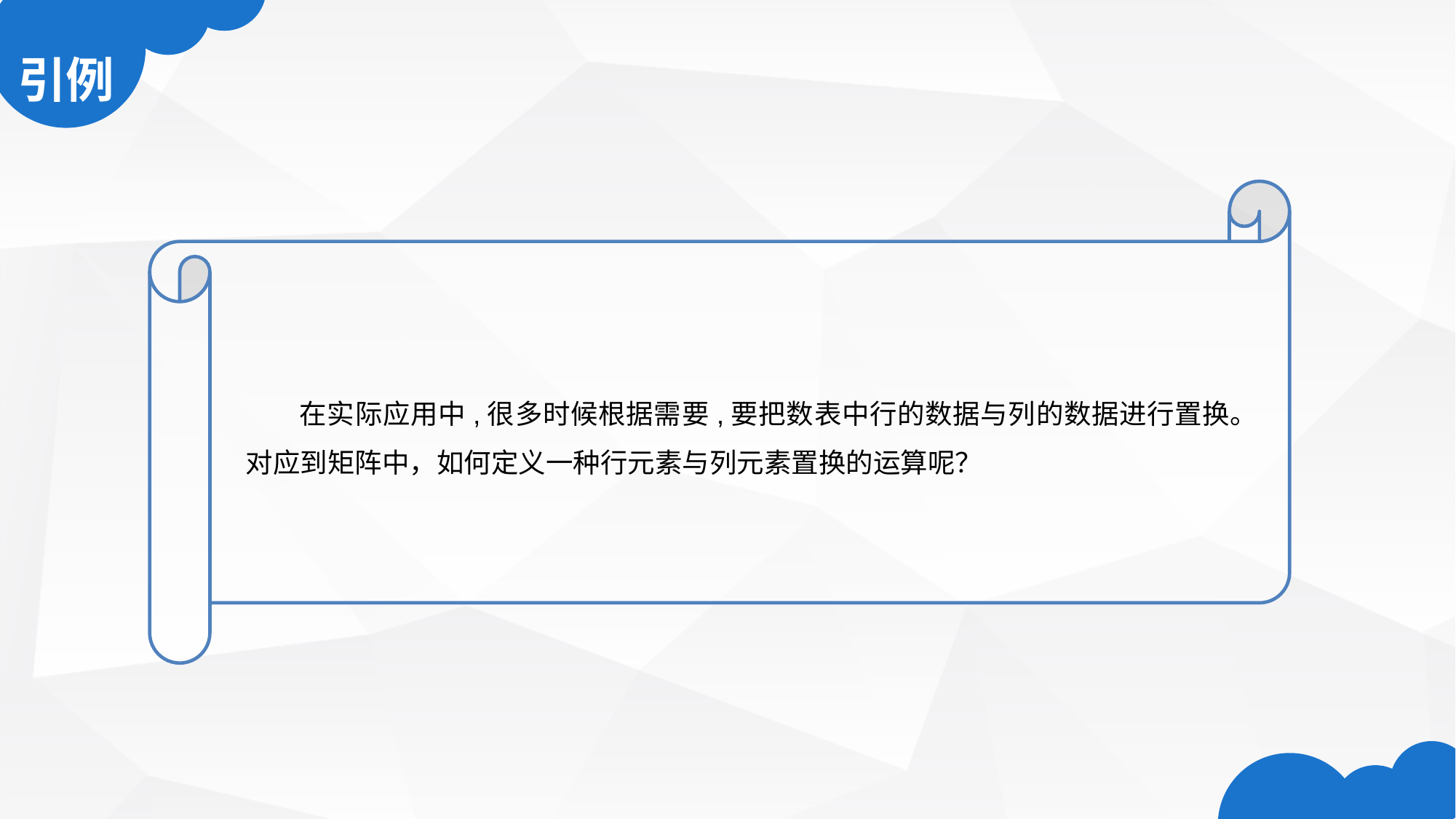

在实际应用中,很多时候根据需要,要把数表中行的数据与列的数据进行置换。对应到矩阵中，如何定义一种行元素与列元素置换的运算呢？